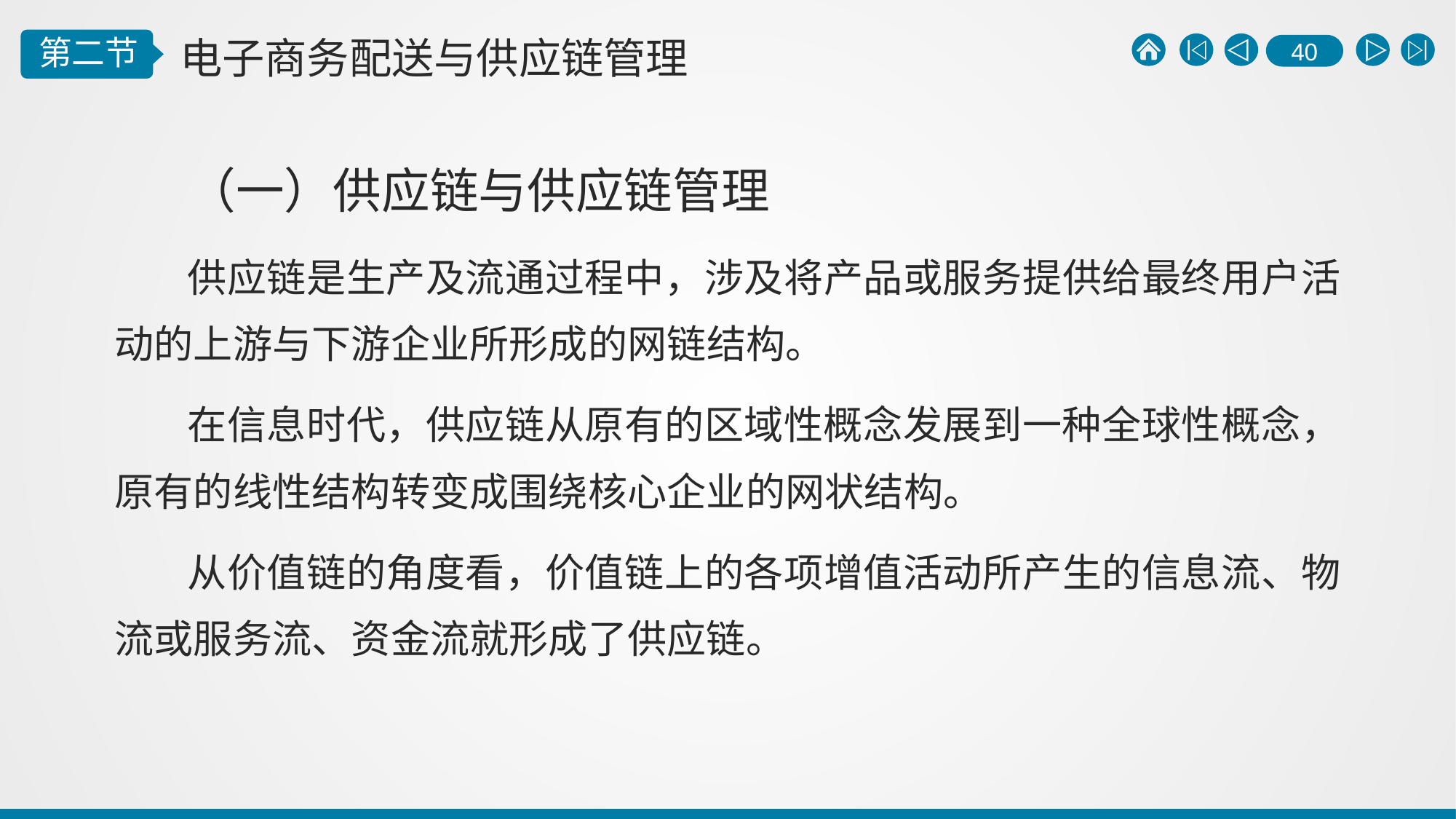

（一）供应链与供应链管理
供应链是生产及流通过程中，涉及将产品或服务提供给最终用户活动的上游与下游企业所形成的网链结构。
在信息时代，供应链从原有的区域性概念发展到一种全球性概念，原有的线性结构转变成围绕核心企业的网状结构。
从价值链的角度看，价值链上的各项增值活动所产生的信息流、物流或服务流、资金流就形成了供应链。